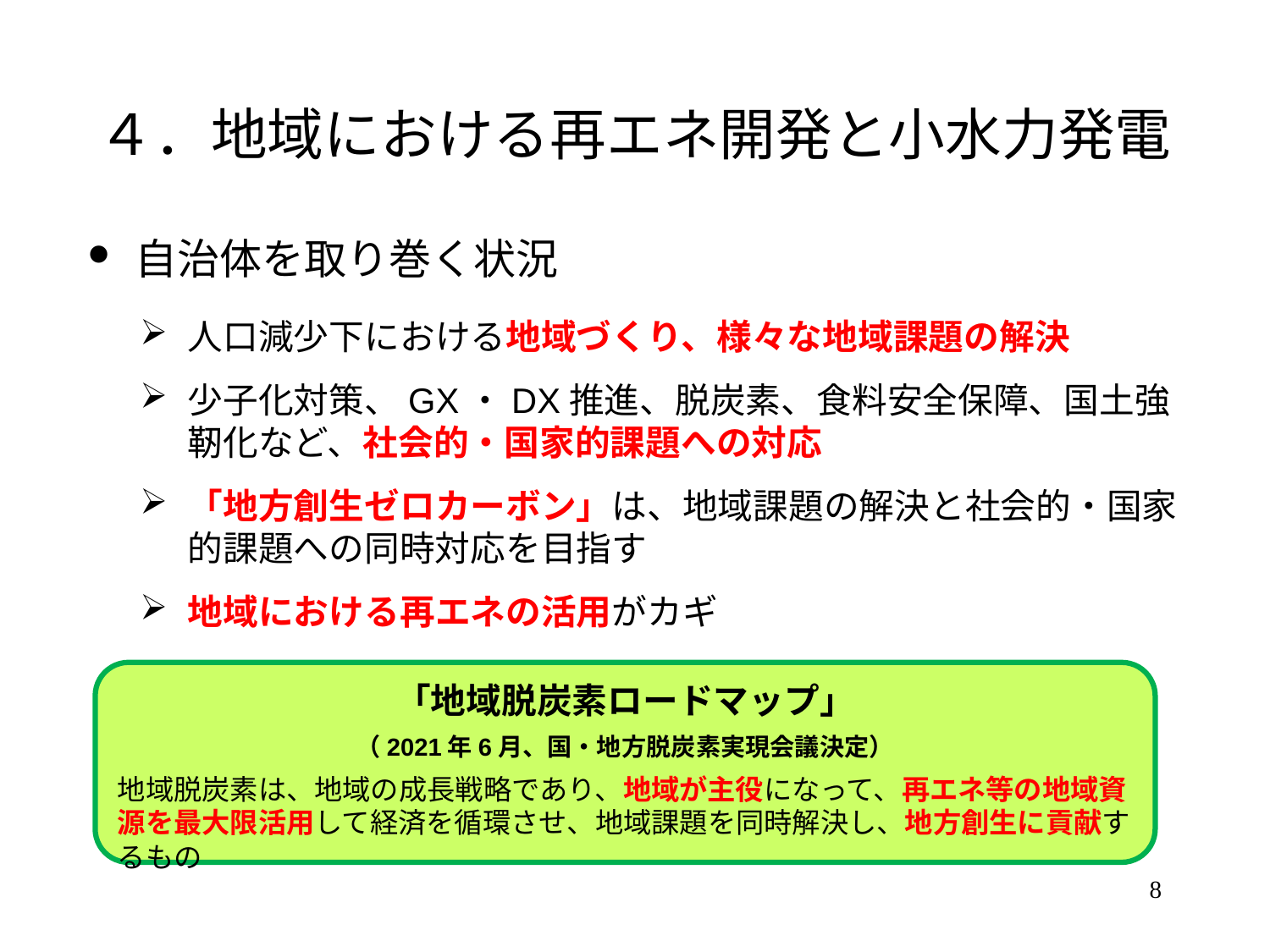

# ４．地域における再エネ開発と小水力発電
自治体を取り巻く状況
人口減少下における地域づくり、様々な地域課題の解決
少子化対策、GX・DX推進、脱炭素、食料安全保障、国土強靭化など、社会的・国家的課題への対応
「地方創生ゼロカーボン」は、地域課題の解決と社会的・国家的課題への同時対応を目指す
地域における再エネの活用がカギ
「地域脱炭素ロードマップ」
（2021年6月、国・地方脱炭素実現会議決定）
地域脱炭素は、地域の成長戦略であり、地域が主役になって、再エネ等の地域資源を最大限活用して経済を循環させ、地域課題を同時解決し、地方創生に貢献するもの

8